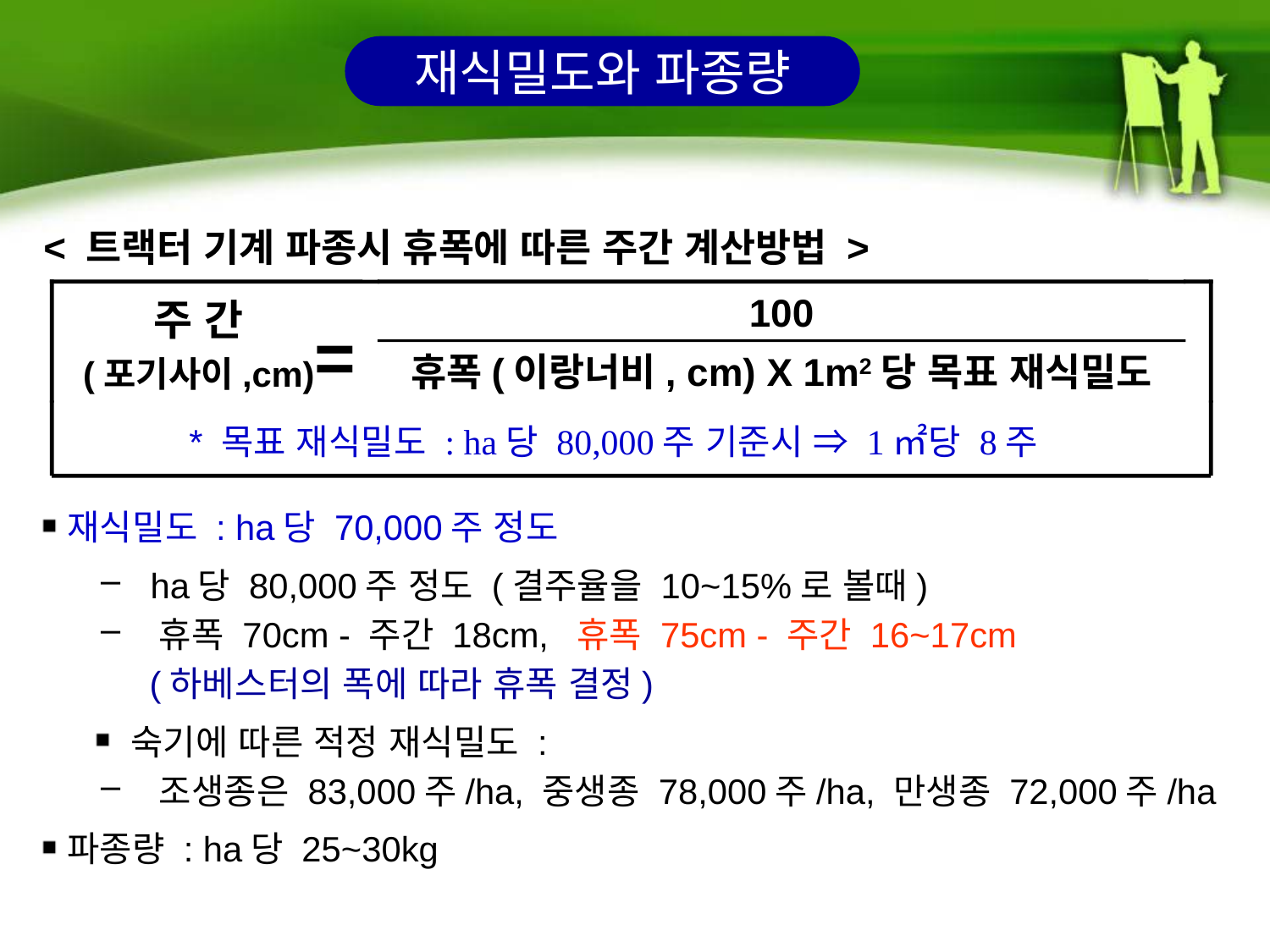

재식밀도와 파종량
 < 트랙터 기계 파종시 휴폭에 따른 주간 계산방법 >
주 간
(포기사이,cm)

100

휴폭(이랑너비, cm) X 1m2당 목표 재식밀도

* 목표 재식밀도 : ha당 80,000주 기준시 ⇒ 1㎡당 8주

=
재식밀도 : ha당 70,000주 정도
 ha당 80,000주 정도 (결주율을 10~15%로 볼때)
 휴폭 70cm - 주간 18cm,  휴폭 75cm - 주간 16~17cm
     (하베스터의 폭에 따라 휴폭 결정)
숙기에 따른 적정 재식밀도 :
 조생종은 83,000주/ha, 중생종 78,000주/ha, 만생종 72,000주/ha
파종량 : ha당 25~30kg